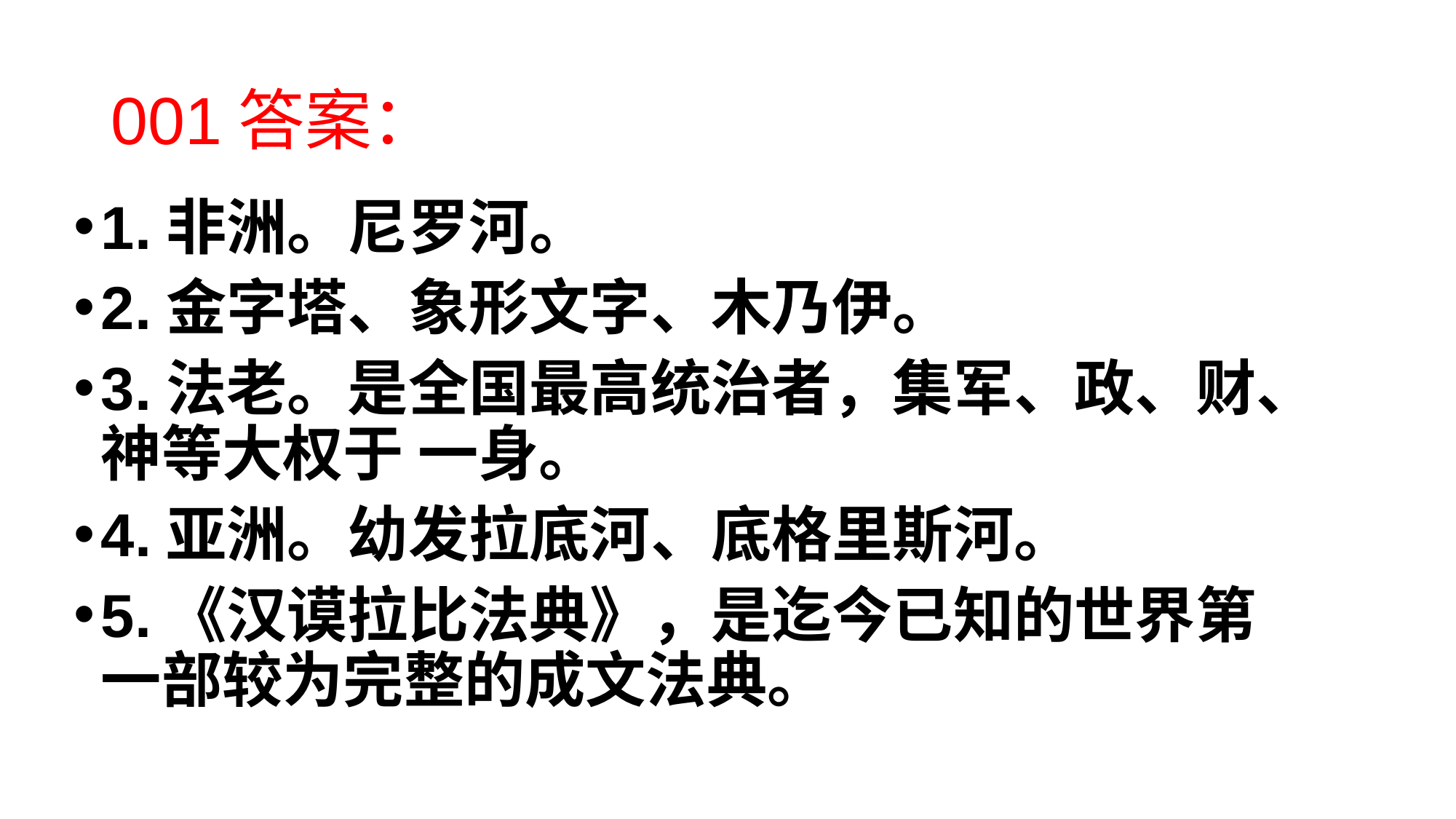

# 001答案：
1.非洲。尼罗河。
2.金字塔、象形文字、木乃伊。
3.法老。是全国最高统治者，集军、政、财、神等大权于 一身。
4.亚洲。幼发拉底河、底格里斯河。
5.《汉谟拉比法典》，是迄今已知的世界第一部较为完整的成文法典。